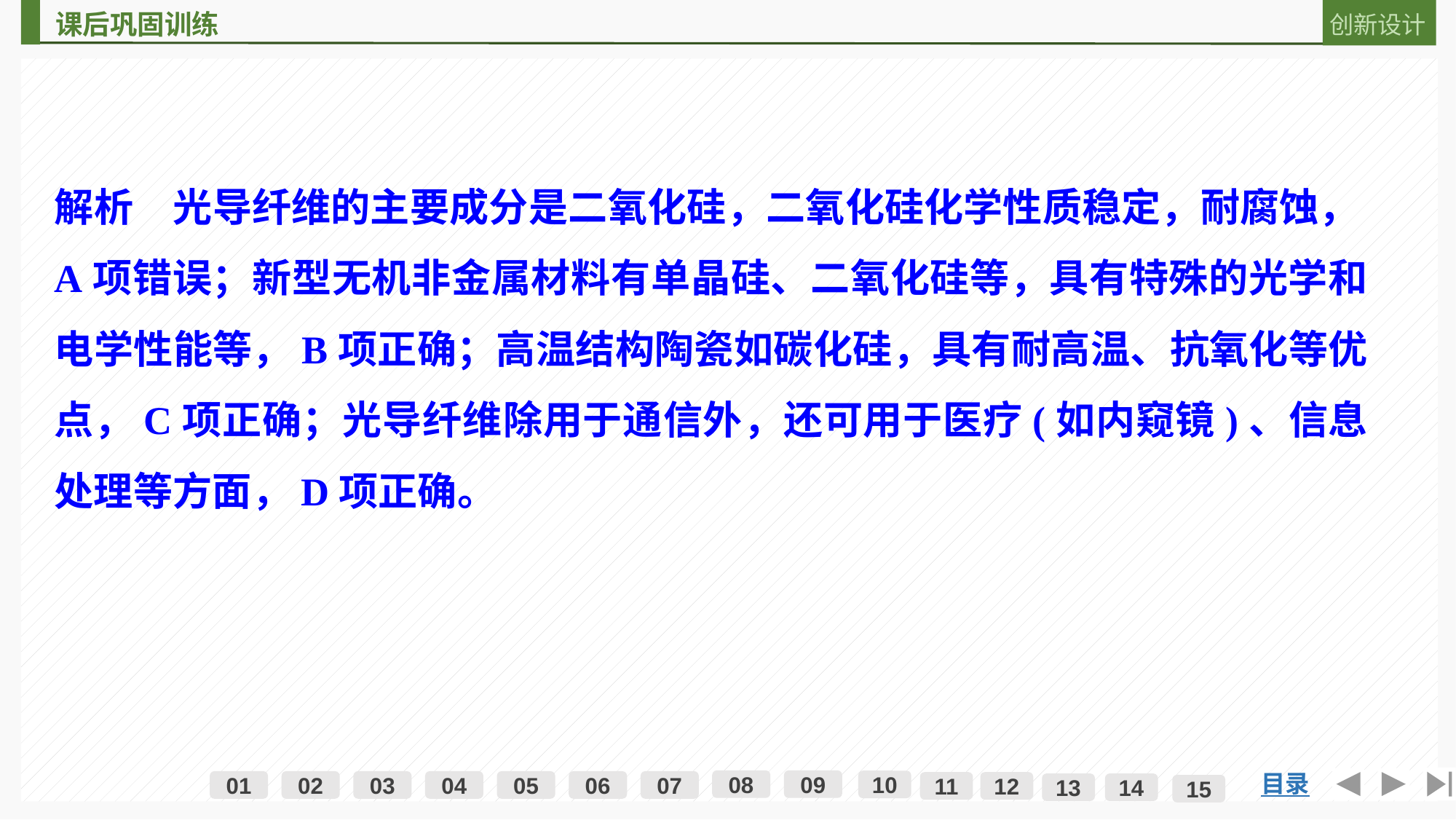

解析　光导纤维的主要成分是二氧化硅，二氧化硅化学性质稳定，耐腐蚀，A项错误；新型无机非金属材料有单晶硅、二氧化硅等，具有特殊的光学和电学性能等，B项正确；高温结构陶瓷如碳化硅，具有耐高温、抗氧化等优点，C项正确；光导纤维除用于通信外，还可用于医疗(如内窥镜)、信息处理等方面，D项正确。